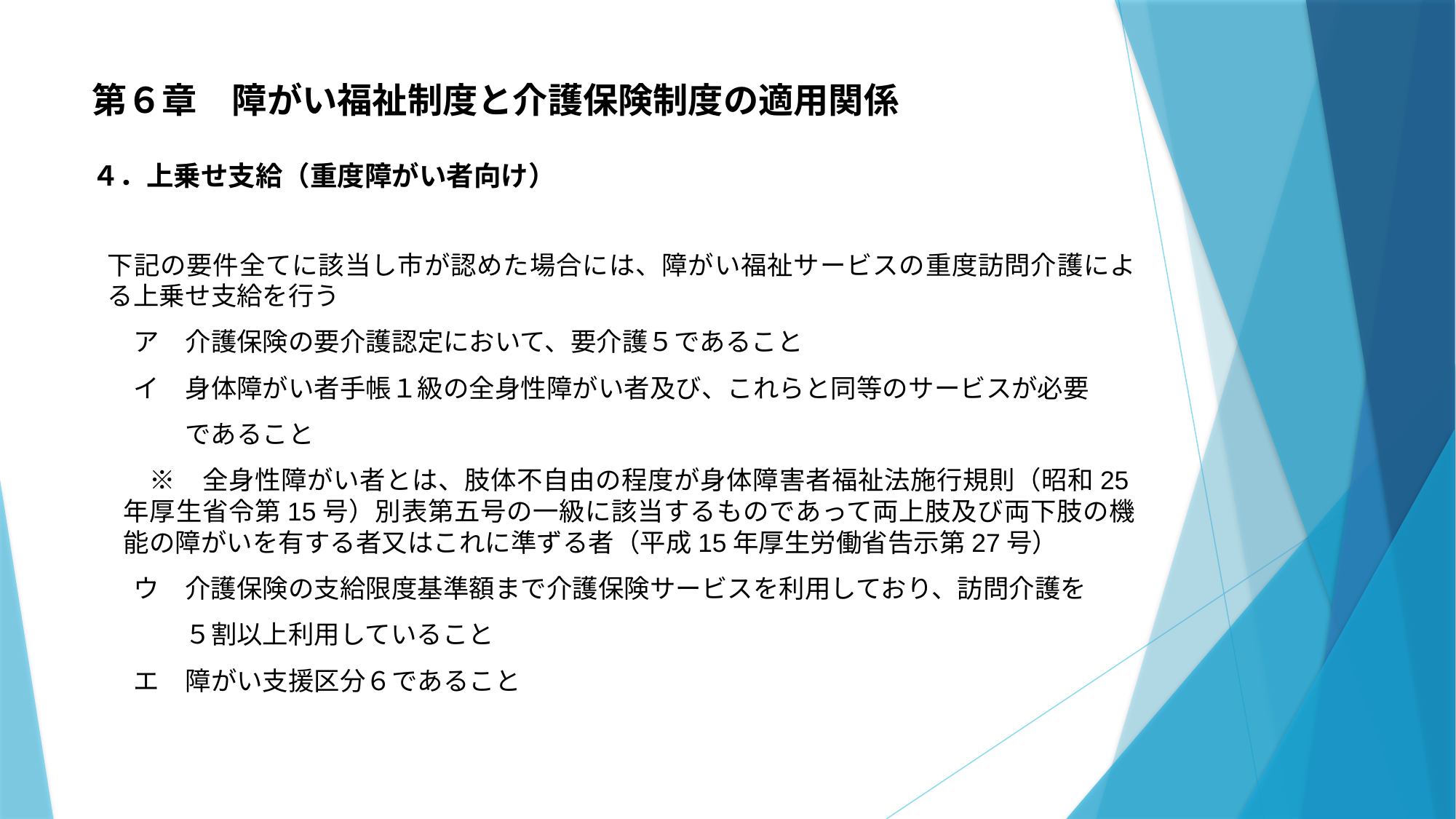

# 第６章　障がい福祉制度と介護保険制度の適用関係 ４．上乗せ支給（重度障がい者向け）
下記の要件全てに該当し市が認めた場合には、障がい福祉サービスの重度訪問介護による上乗せ支給を行う
　ア　介護保険の要介護認定において、要介護５であること
　イ　身体障がい者手帳１級の全身性障がい者及び、これらと同等のサービスが必要
　　　であること
　※　全身性障がい者とは、肢体不自由の程度が身体障害者福祉法施行規則（昭和25年厚生省令第15号）別表第五号の一級に該当するものであって両上肢及び両下肢の機能の障がいを有する者又はこれに準ずる者（平成15年厚生労働省告示第27号）
　ウ　介護保険の支給限度基準額まで介護保険サービスを利用しており、訪問介護を
　　　５割以上利用していること
　エ　障がい支援区分６であること